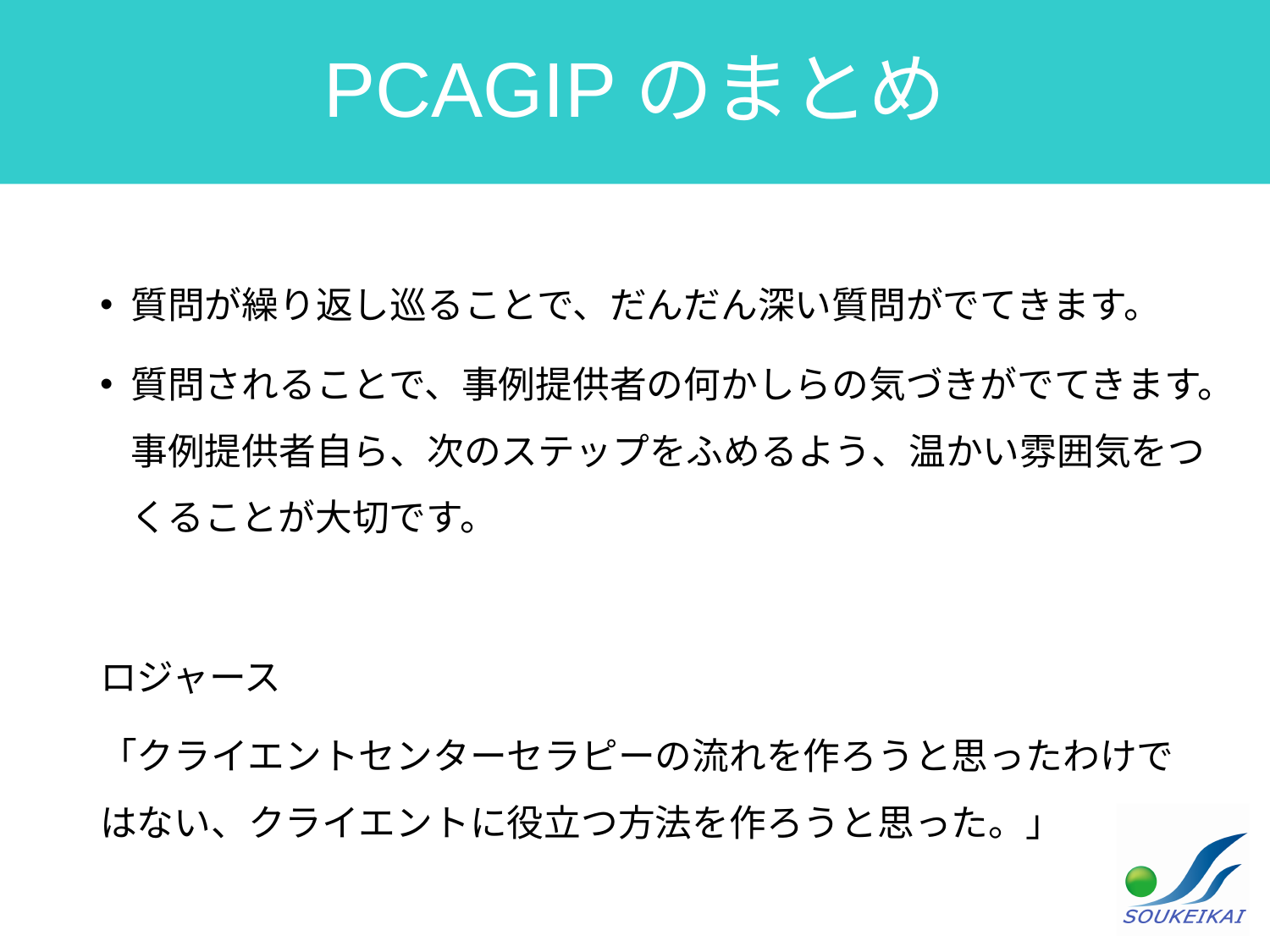

# PCAGIPのまとめ
質問が繰り返し巡ることで、だんだん深い質問がでてきます。
質問されることで、事例提供者の何かしらの気づきがでてきます。事例提供者自ら、次のステップをふめるよう、温かい雰囲気をつくることが大切です。

ロジャース
「クライエントセンターセラピーの流れを作ろうと思ったわけではない、クライエントに役立つ方法を作ろうと思った。」